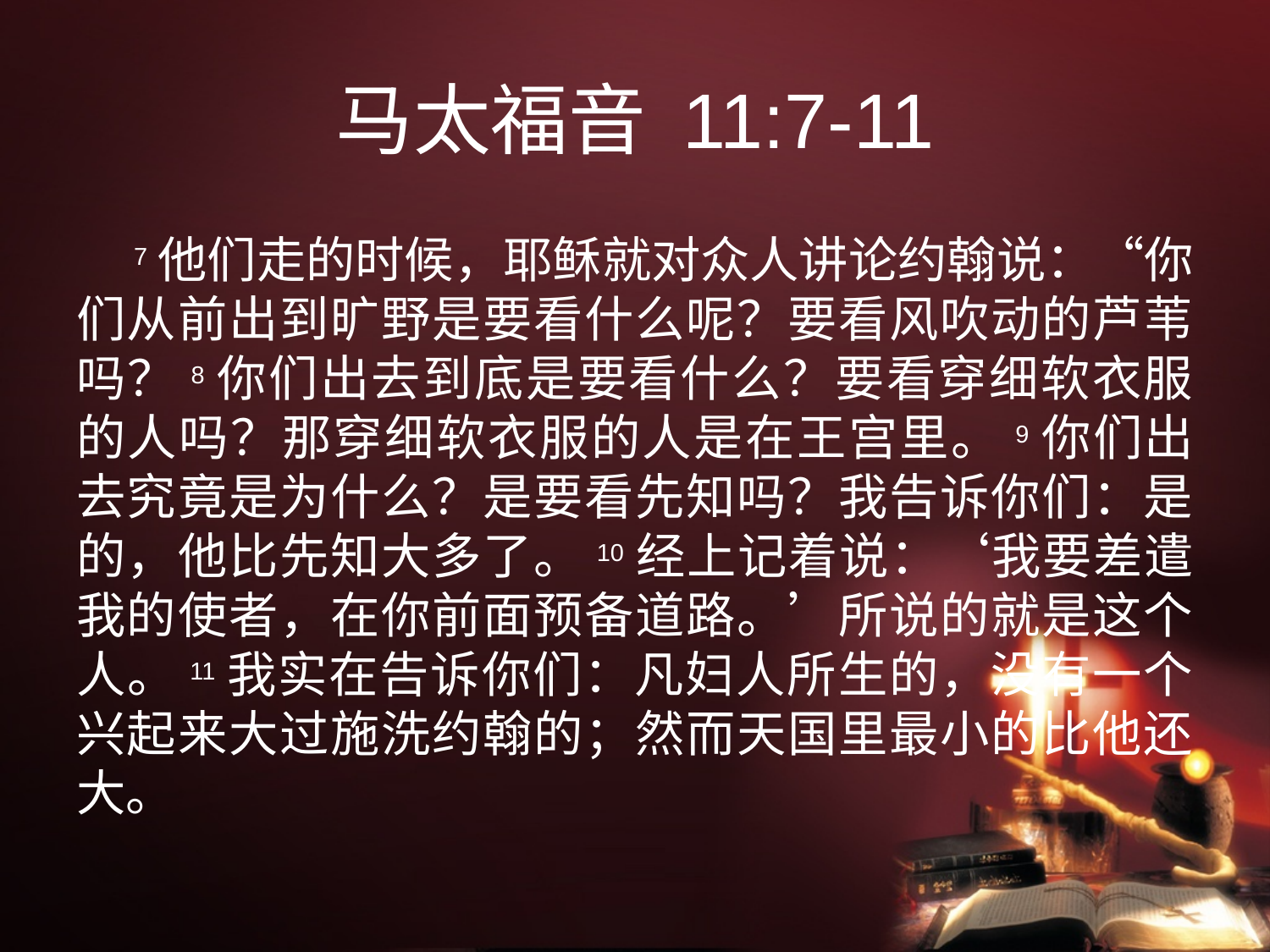

# 马太福音 11:7-11
          7他们走的时候，耶稣就对众人讲论约翰说：“你们从前出到旷野是要看什么呢？要看风吹动的芦苇吗？8你们出去到底是要看什么？要看穿细软衣服的人吗？那穿细软衣服的人是在王宫里。9你们出去究竟是为什么？是要看先知吗？我告诉你们：是的，他比先知大多了。10经上记着说：‘我要差遣我的使者，在你前面预备道路。’所说的就是这个人。11我实在告诉你们：凡妇人所生的，没有一个兴起来大过施洗约翰的；然而天国里最小的比他还大。